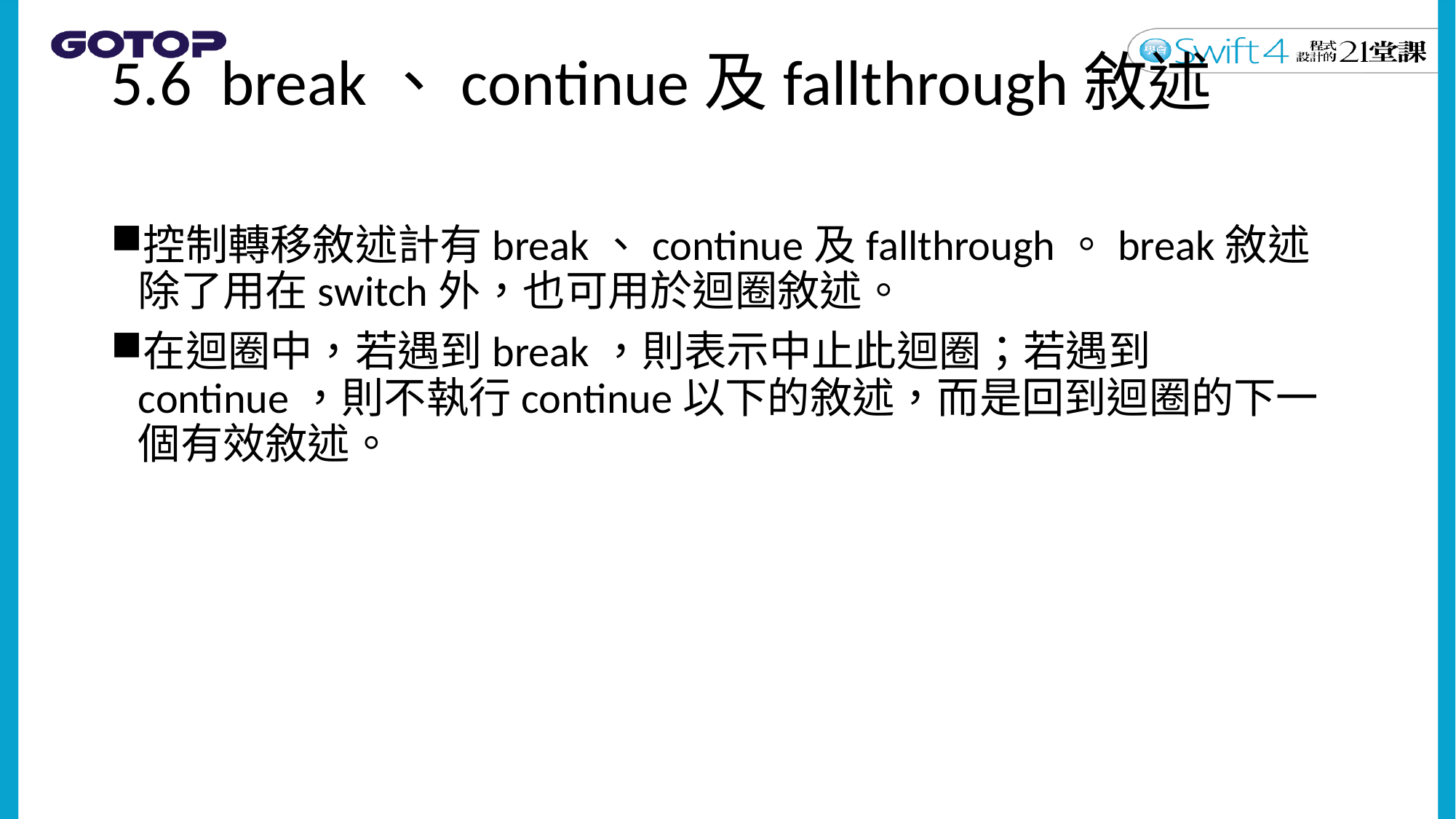

# 5.6  break、continue及fallthrough敘述
控制轉移敘述計有break、continue及fallthrough。break敘述除了用在switch外，也可用於迴圈敘述。
在迴圈中，若遇到break，則表示中止此迴圈；若遇到 continue，則不執行continue以下的敘述，而是回到迴圈的下一個有效敘述。